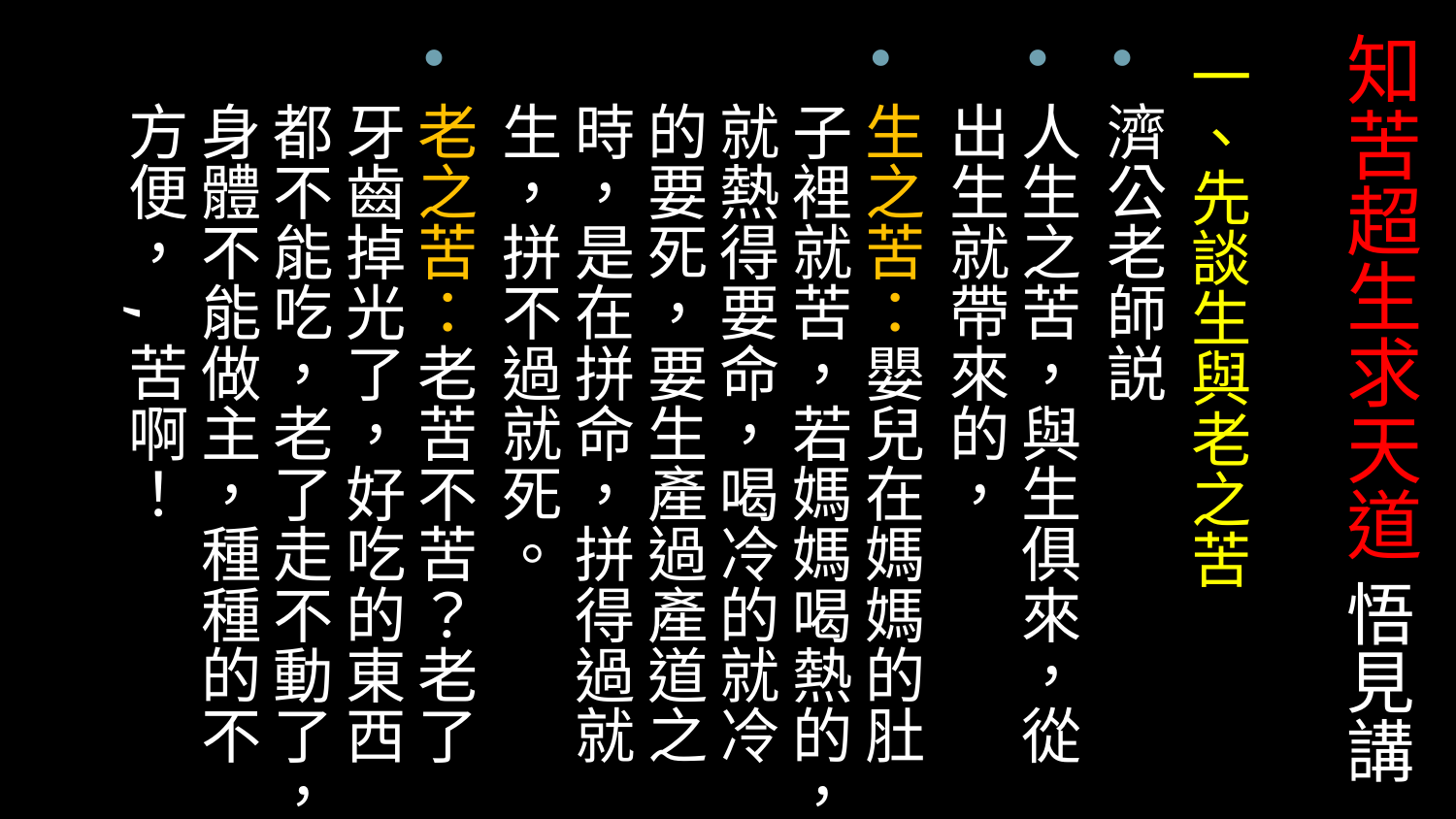

# 知苦超生求天道 悟見講
一、先談生與老之苦
濟公老師説
人生之苦，與生俱來，從出生就帶來的，
生之苦：嬰兒在媽媽的肚子裡就苦，若媽媽喝熱的，就熱得要命，喝冷的就冷的要死，要生產過產道之時，是在拼命，拼得過就生，拼不過就死。
老之苦：老苦不苦？老了牙齒掉光了，好吃的東西都不能吃，老了走不動了，身體不能做主，種種的不方便，,苦啊！